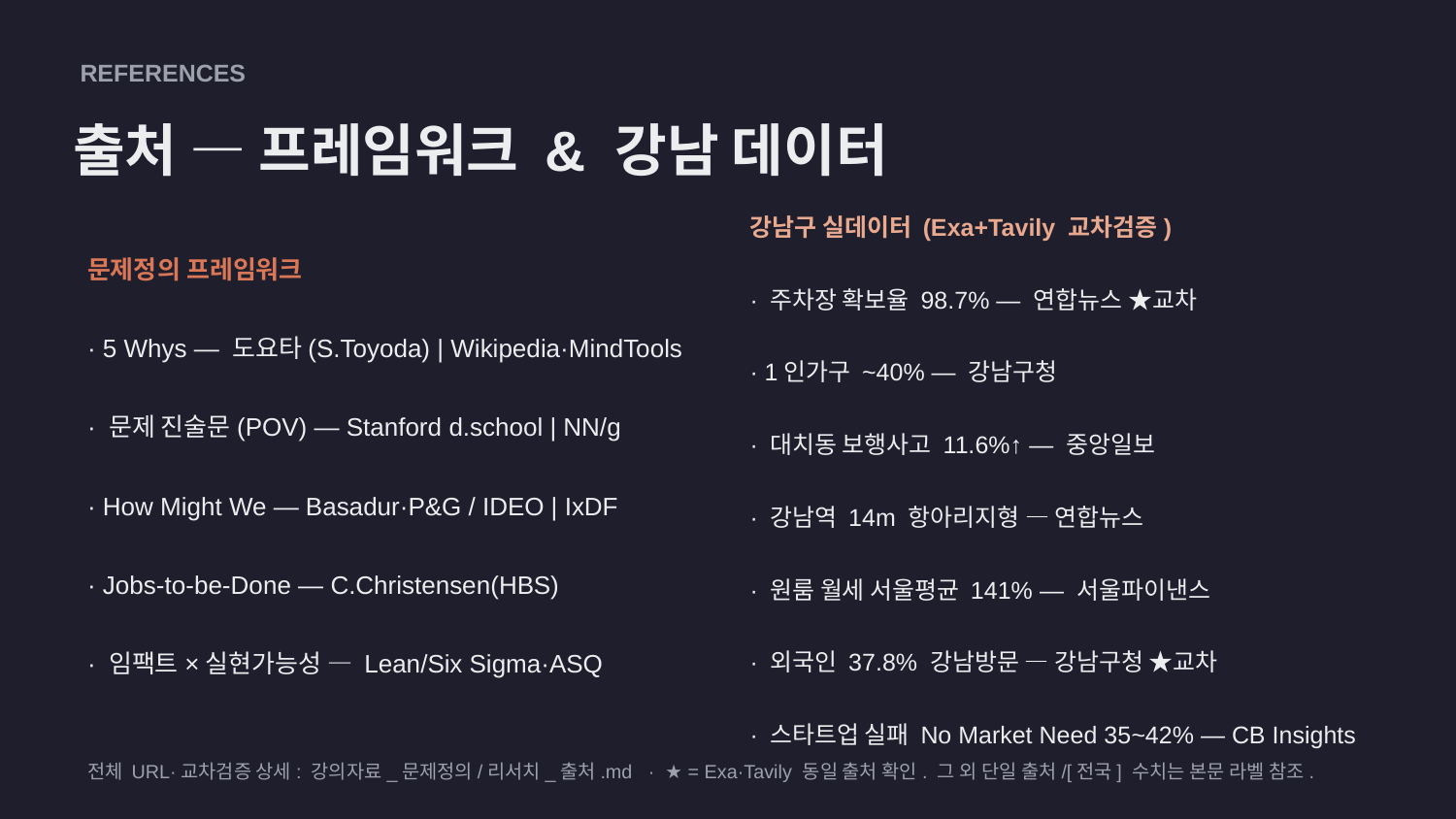

REFERENCES
출처 — 프레임워크 & 강남 데이터
문제정의 프레임워크

· 5 Whys — 도요타(S.Toyoda) | Wikipedia·MindTools

· 문제 진술문(POV) — Stanford d.school | NN/g

· How Might We — Basadur·P&G / IDEO | IxDF

· Jobs-to-be-Done — C.Christensen(HBS)

· 임팩트×실현가능성 — Lean/Six Sigma·ASQ
강남구 실데이터 (Exa+Tavily 교차검증)

· 주차장 확보율 98.7% — 연합뉴스 ★교차

· 1인가구 ~40% — 강남구청

· 대치동 보행사고 11.6%↑ — 중앙일보

· 강남역 14m 항아리지형 — 연합뉴스

· 원룸 월세 서울평균 141% — 서울파이낸스

· 외국인 37.8% 강남방문 — 강남구청 ★교차

· 스타트업 실패 No Market Need 35~42% — CB Insights
전체 URL·교차검증 상세: 강의자료_문제정의/리서치_출처.md   ·  ★ = Exa·Tavily 동일 출처 확인. 그 외 단일 출처/[전국] 수치는 본문 라벨 참조.